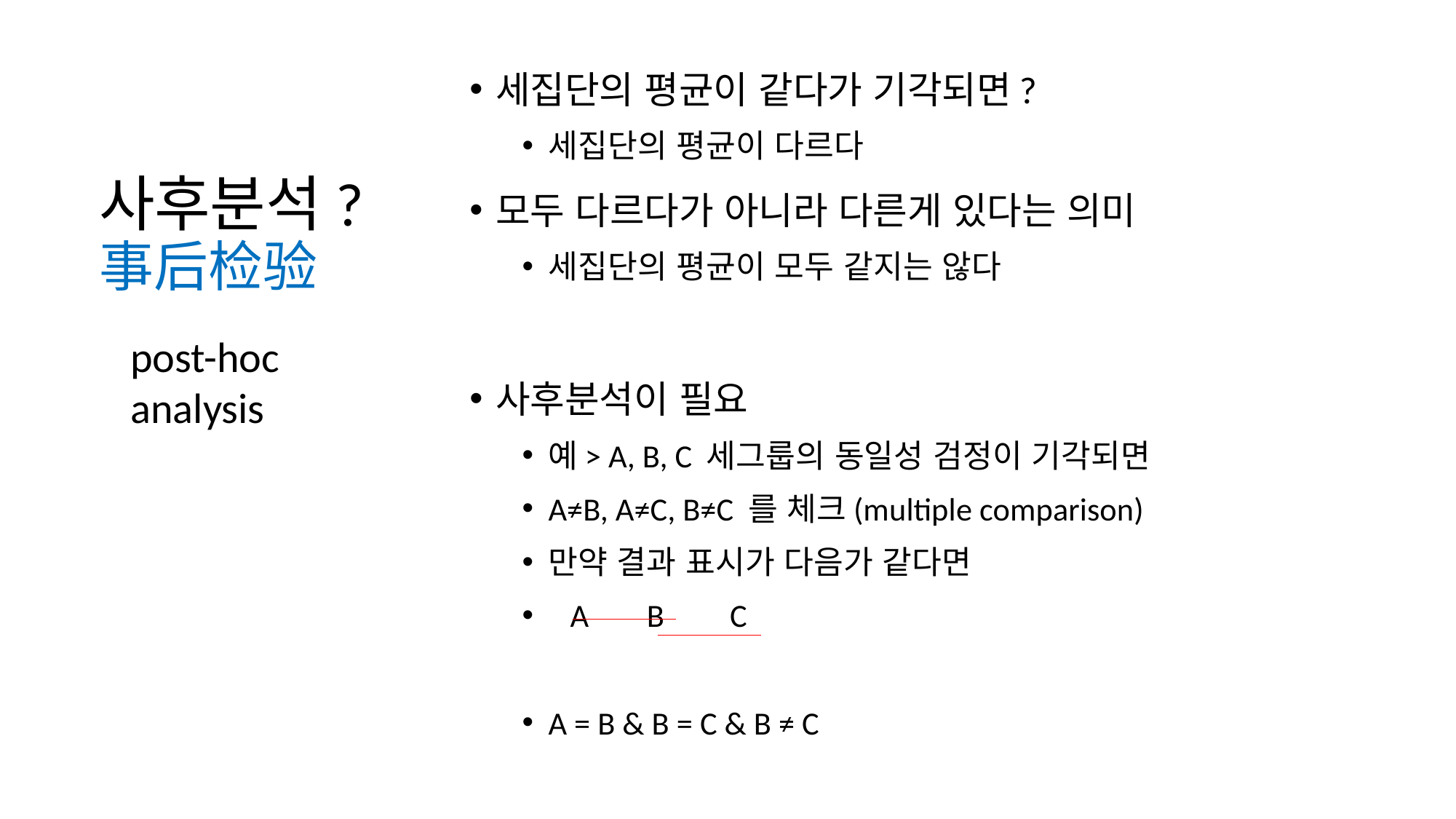

세집단의 평균이 같다가 기각되면?
세집단의 평균이 다르다
모두 다르다가 아니라 다른게 있다는 의미
세집단의 평균이 모두 같지는 않다

사후분석이 필요
예> A, B, C 세그룹의 동일성 검정이 기각되면
A≠B, A≠C, B≠C 를 체크(multiple comparison)
만약 결과 표시가 다음가 같다면
   A        B         C

A = B & B = C & B ≠ C

# 사후분석? 事后检验
post-hoc
analysis